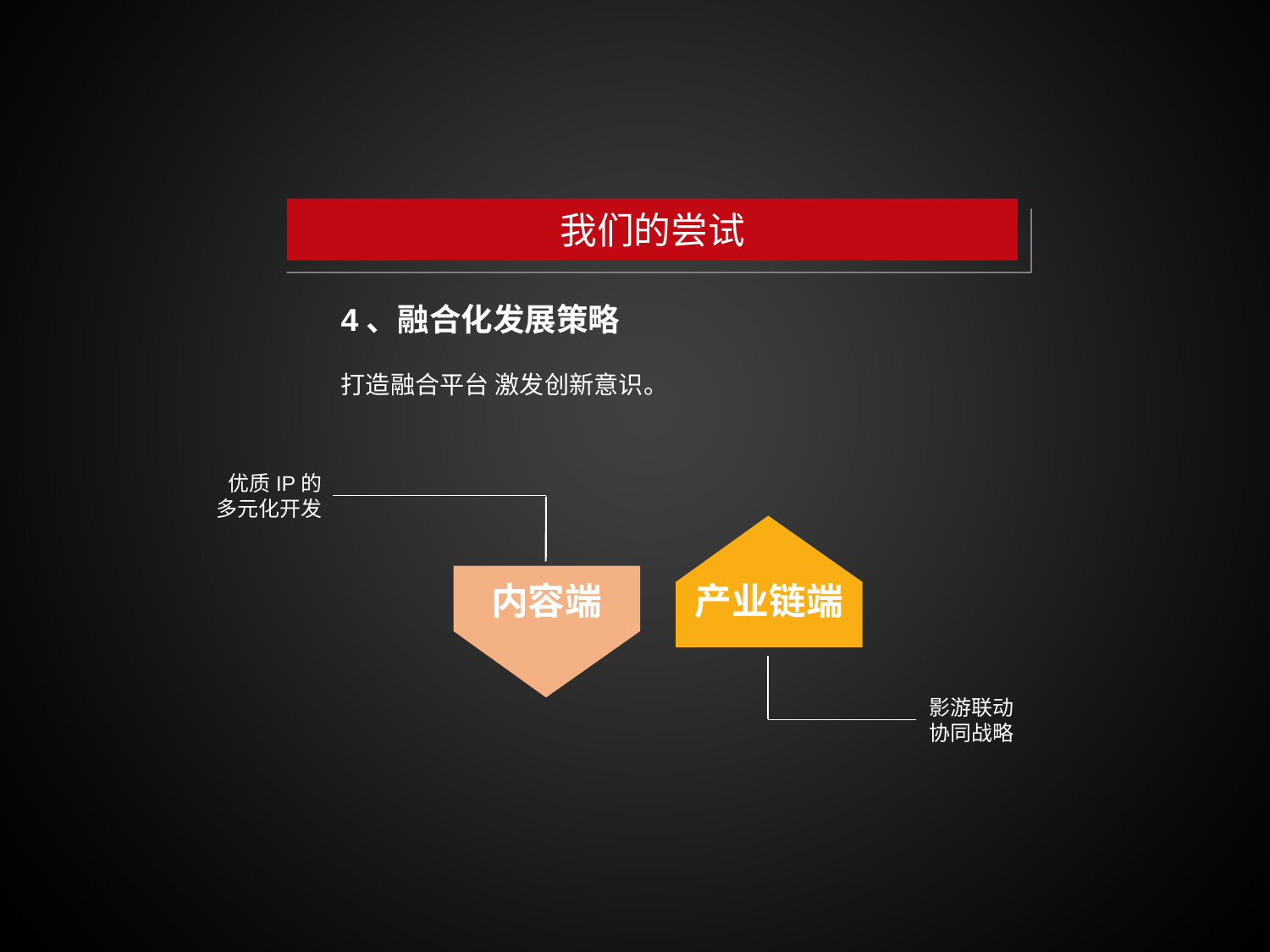

我们的尝试
4、融合化发展策略

打造融合平台 激发创新意识。
优质IP的
多元化开发

内容端

产业链端
影游联动
协同战略